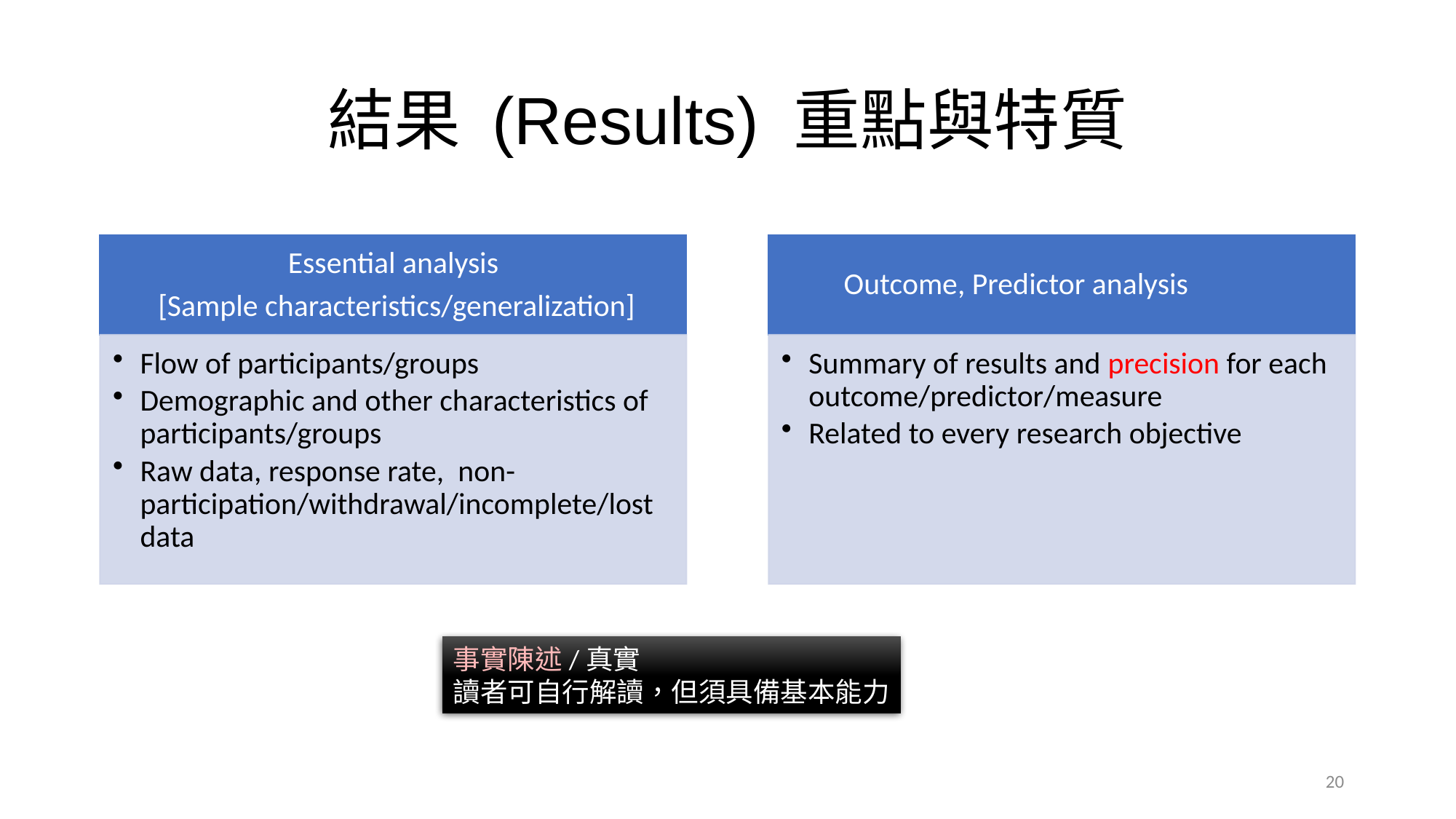

# 結果 (Results) 重點與特質
Essential analysis
 [Sample characteristics/generalization]
Flow of participants/groups
Demographic and other characteristics of participants/groups
Raw data, response rate,  non-participation/withdrawal/incomplete/lost data
Outcome, Predictor analysis
Summary of results and precision for each outcome/predictor/measure
Related to every research objective
事實陳述/真實
讀者可自行解讀，但須具備基本能力
20